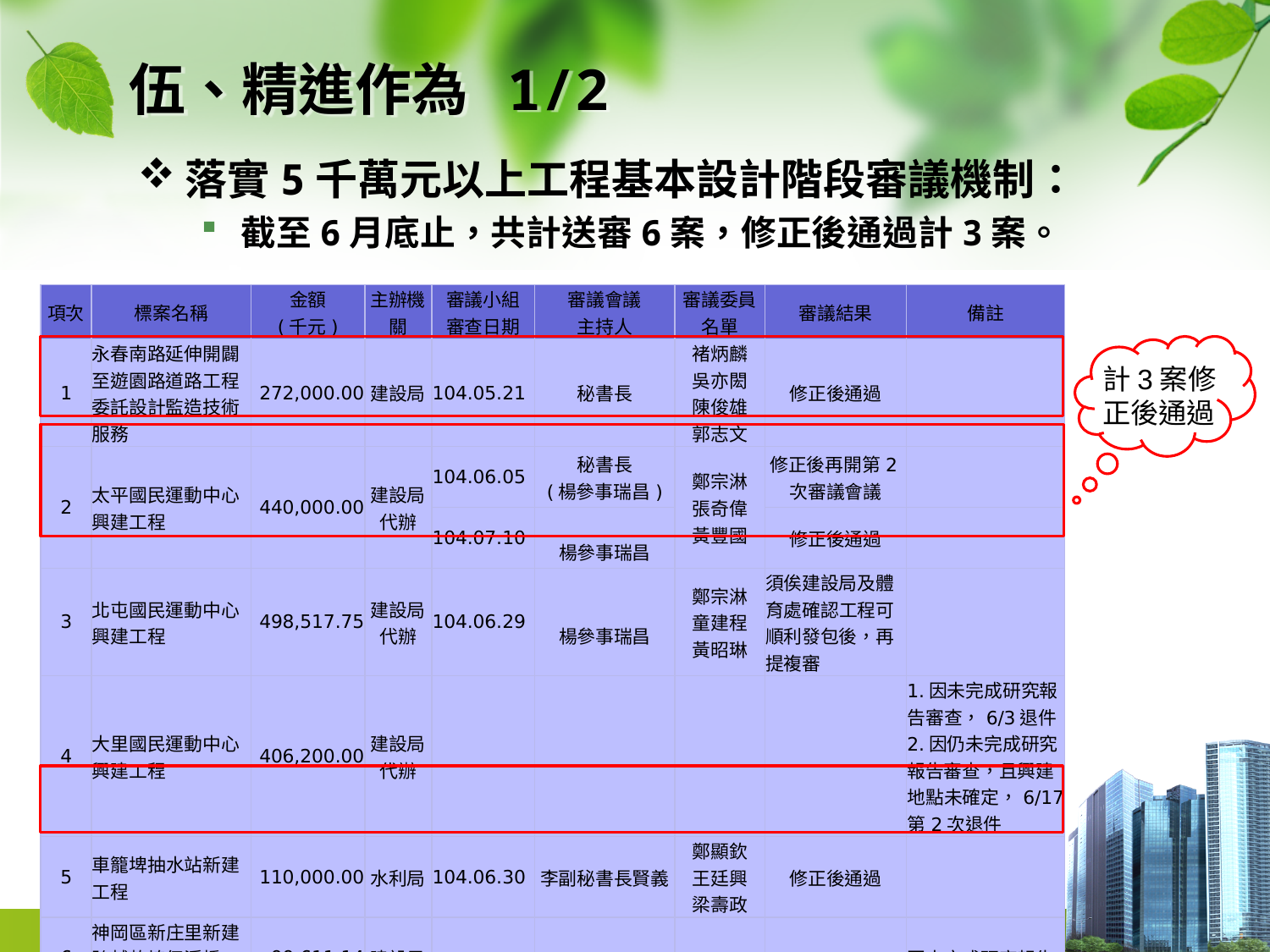

# 伍、精進作為  1/2
落實5千萬元以上工程基本設計階段審議機制：
截至6月底止，共計送審6案，修正後通過計3案。

| 項次 | 標案名稱 | 金額 (千元) | 主辦機關 | 審議小組 審查日期 | 審議會議 主持人 | 審議委員名單 | 審議結果 | 備註 |
| --- | --- | --- | --- | --- | --- | --- | --- | --- |
| 1 | 永春南路延伸開闢至遊園路道路工程委託設計監造技術服務 | 272,000.00 | 建設局 | 104.05.21 | 秘書長 | 褚炳麟 吳亦閎 陳俊雄 郭志文 | 修正後通過 |  |
| 2 | 太平國民運動中心興建工程 | 440,000.00 | 建設局 代辦 | 104.06.05 | 秘書長 (楊參事瑞昌) | 鄭宗淋 張奇偉 黃豐國 | 修正後再開第2次審議會議 |  |
|  |  |  |  | 104.07.10 | 楊參事瑞昌 |  | 修正後通過 |  |
| 3 | 北屯國民運動中心興建工程 | 498,517.75 | 建設局 代辦 | 104.06.29 | 楊參事瑞昌 | 鄭宗淋 童建程 黃昭琳 | 須俟建設局及體育處確認工程可順利發包後，再提複審 |  |
| 4 | 大里國民運動中心興建工程 | 406,200.00 | 建設局 代辦 |  |  |  |  | 1.因未完成研究報告審查，6/3退件 2.因仍未完成研究報告審查，且興建地點未確定，6/17第2次退件 |
| 5 | 車籠埤抽水站新建工程 | 110,000.00 | 水利局 | 104.06.30 | 李副秘書長賢義 | 鄭顯欽 王廷興 梁壽政 | 修正後通過 |  |
| 6 | 神岡區新庄里新建跨越軟埤仔溪橋工程 | 99,611.14 | 建設局 |  |  |  |  | 因未完成研究報告審查，7/13退件 |

計3案修正後通過

26